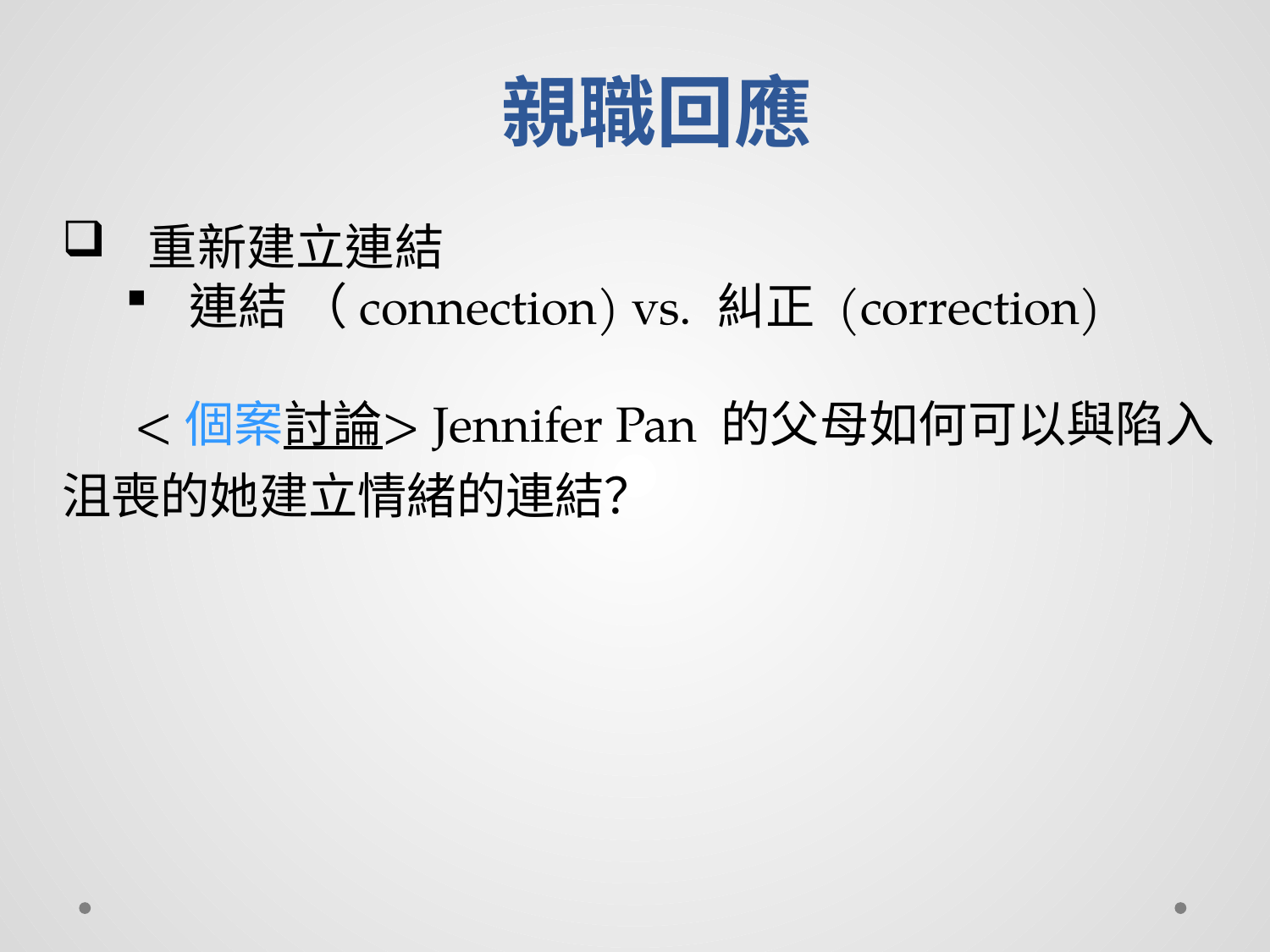

#
親職回應

 重新建立連結
連結 （connection) vs. 糾正 (correction)

      <個案討論> Jennifer Pan 的父母如何可以與陷入沮喪的她建立情緒的連結？